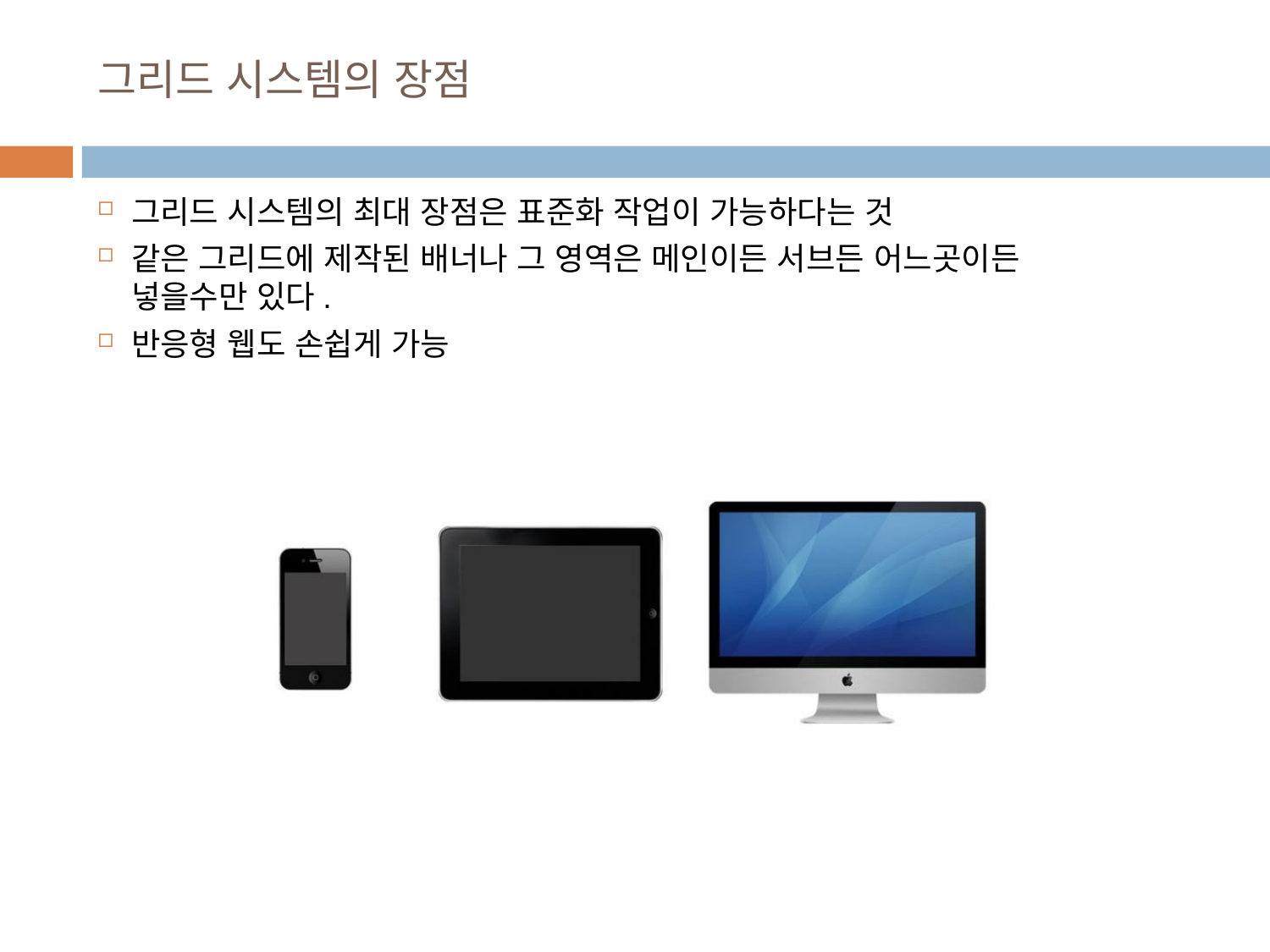

# 그리드 시스템의 장점
그리드 시스템의 최대 장점은 표준화 작업이 가능하다는 것
같은 그리드에 제작된 배너나 그 영역은 메인이든 서브든 어느곳이든  넣을수만 있다.
반응형 웹도 손쉽게 가능